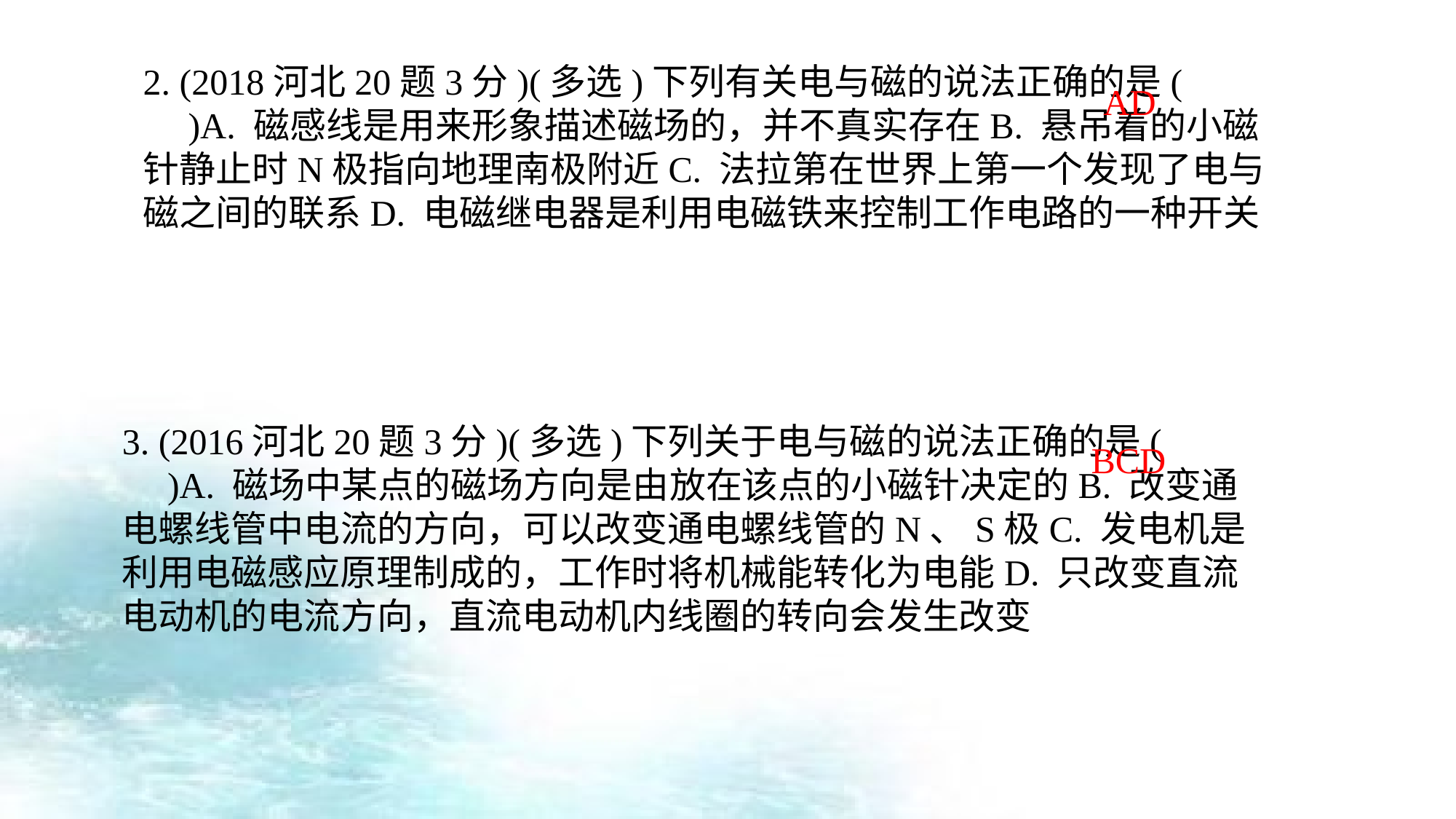

2. (2018河北20题3分)(多选)下列有关电与磁的说法正确的是( 　　)A. 磁感线是用来形象描述磁场的，并不真实存在B. 悬吊着的小磁针静止时N极指向地理南极附近C. 法拉第在世界上第一个发现了电与磁之间的联系D. 电磁继电器是利用电磁铁来控制工作电路的一种开关

AD
3. (2016河北20题3分)(多选)下列关于电与磁的说法正确的是(　   　)A. 磁场中某点的磁场方向是由放在该点的小磁针决定的B. 改变通电螺线管中电流的方向，可以改变通电螺线管的N、S极C. 发电机是利用电磁感应原理制成的，工作时将机械能转化为电能D. 只改变直流电动机的电流方向，直流电动机内线圈的转向会发生改变

BCD